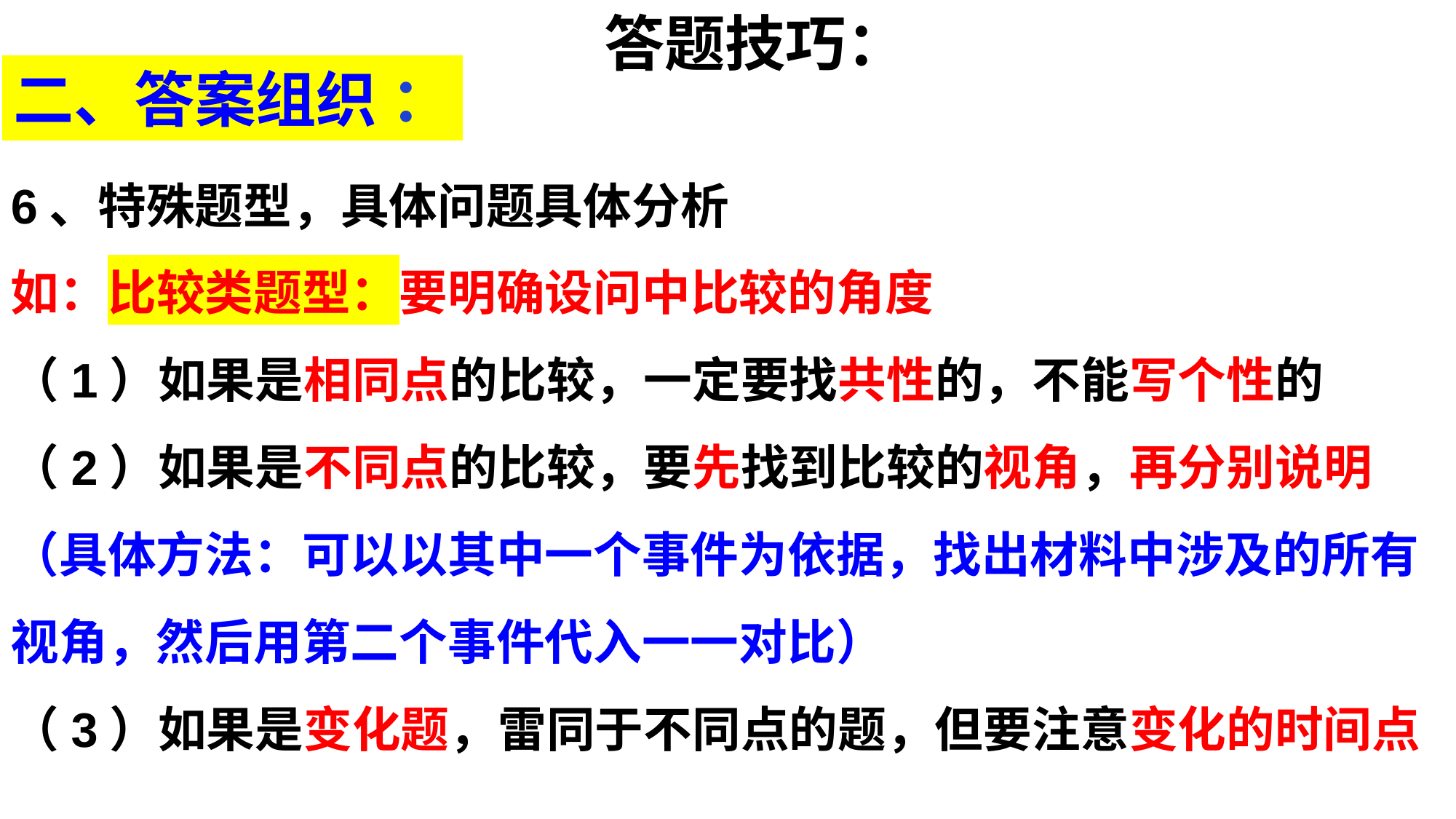

答题技巧：
二、答案组织 ：
6、特殊题型，具体问题具体分析
如：比较类题型：要明确设问中比较的角度
（1）如果是相同点的比较，一定要找共性的，不能写个性的
（2）如果是不同点的比较，要先找到比较的视角，再分别说明
（具体方法：可以以其中一个事件为依据，找出材料中涉及的所有视角，然后用第二个事件代入一一对比）
（3）如果是变化题，雷同于不同点的题，但要注意变化的时间点